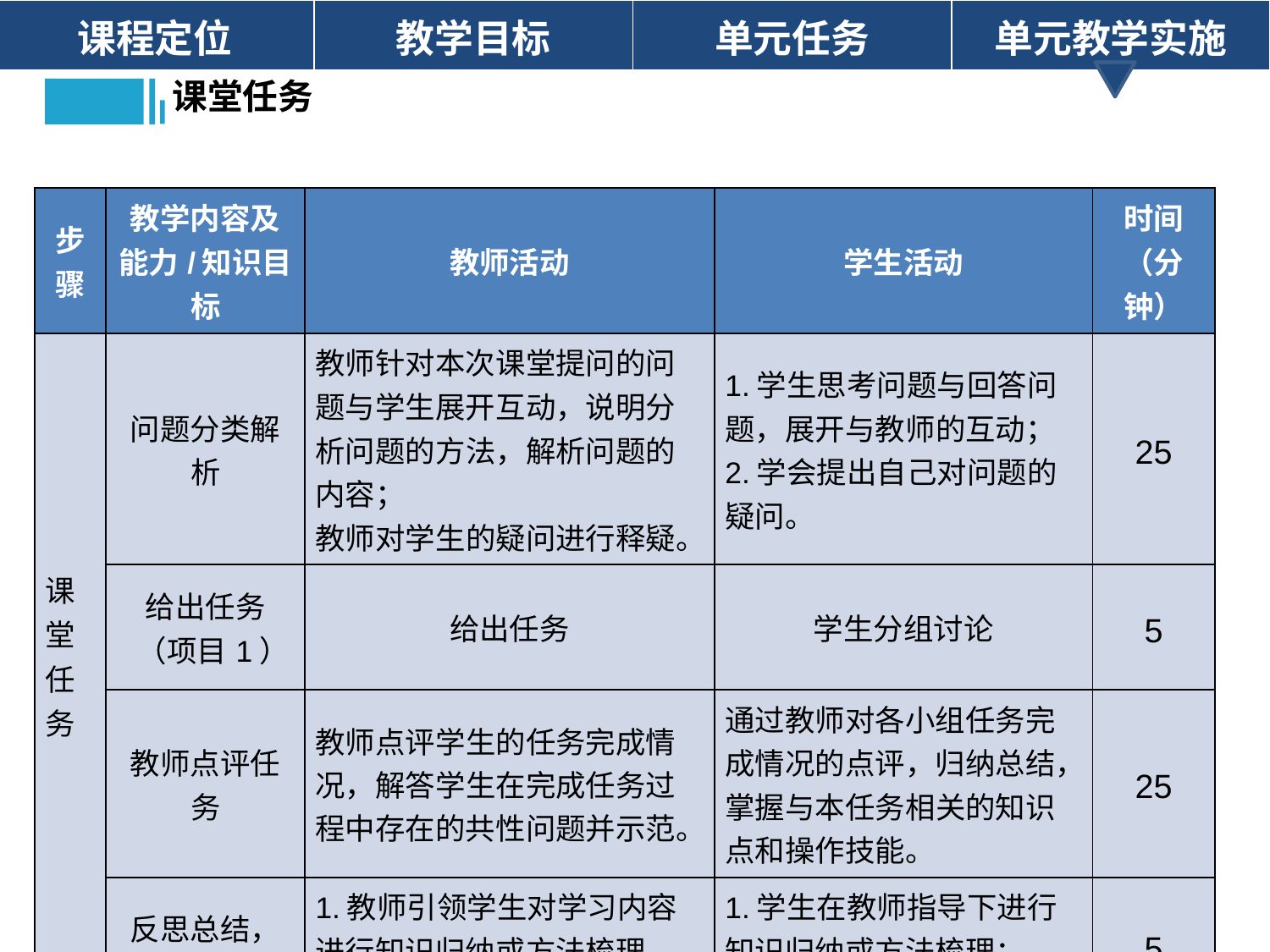

| 课程定位 | 教学目标 | 单元任务 | 单元教学实施 |
| --- | --- | --- | --- |

课堂任务

| 步骤 | 教学内容及能力/知识目标 | 教师活动 | 学生活动 | 时间（分钟） |
| --- | --- | --- | --- | --- |
| 课堂任务 | 问题分类解析 | 教师针对本次课堂提问的问题与学生展开互动，说明分析问题的方法，解析问题的内容； 教师对学生的疑问进行释疑。 | 1.学生思考问题与回答问题，展开与教师的互动； 2.学会提出自己对问题的疑问。 | 25 |
|  | 给出任务 （项目1） | 给出任务 | 学生分组讨论 | 5 |
|  | 教师点评任务 | 教师点评学生的任务完成情况，解答学生在完成任务过程中存在的共性问题并示范。 | 通过教师对各小组任务完成情况的点评，归纳总结，掌握与本任务相关的知识点和操作技能。 | 25 |
|  | 反思总结，完成考评 | 1.教师引领学生对学习内容进行知识归纳或方法梳理。 2.完成本次任务考评。 | 1.学生在教师指导下进行知识归纳或方法梳理； 2.组内评价、小组互评。 | 5 |